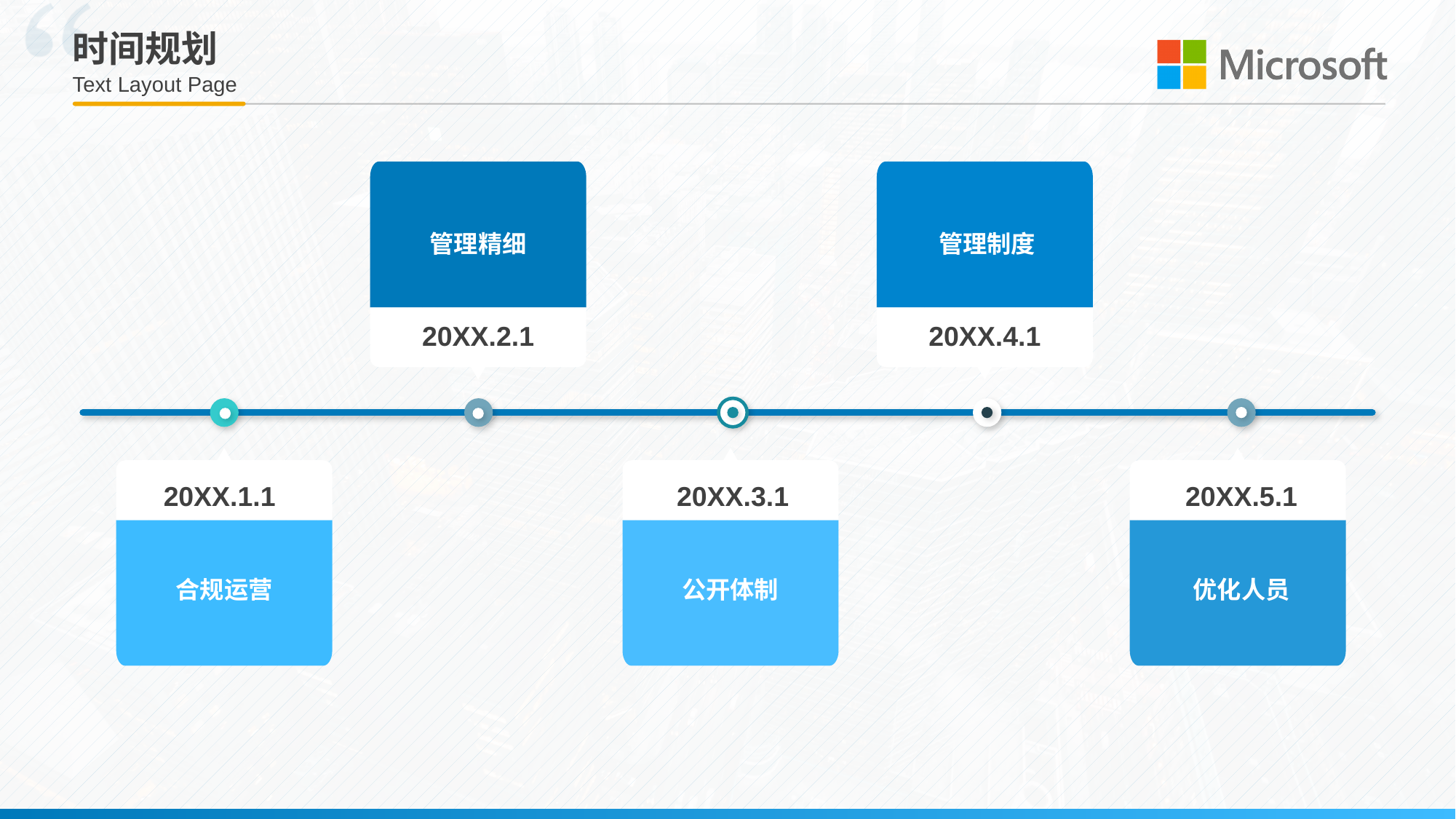

# 时间规划
Text Layout Page

管理精细
管理制度
20XX.2.1
20XX.4.1

20XX.1.1
20XX.3.1
20XX.5.1
合规运营
公开体制
优化人员